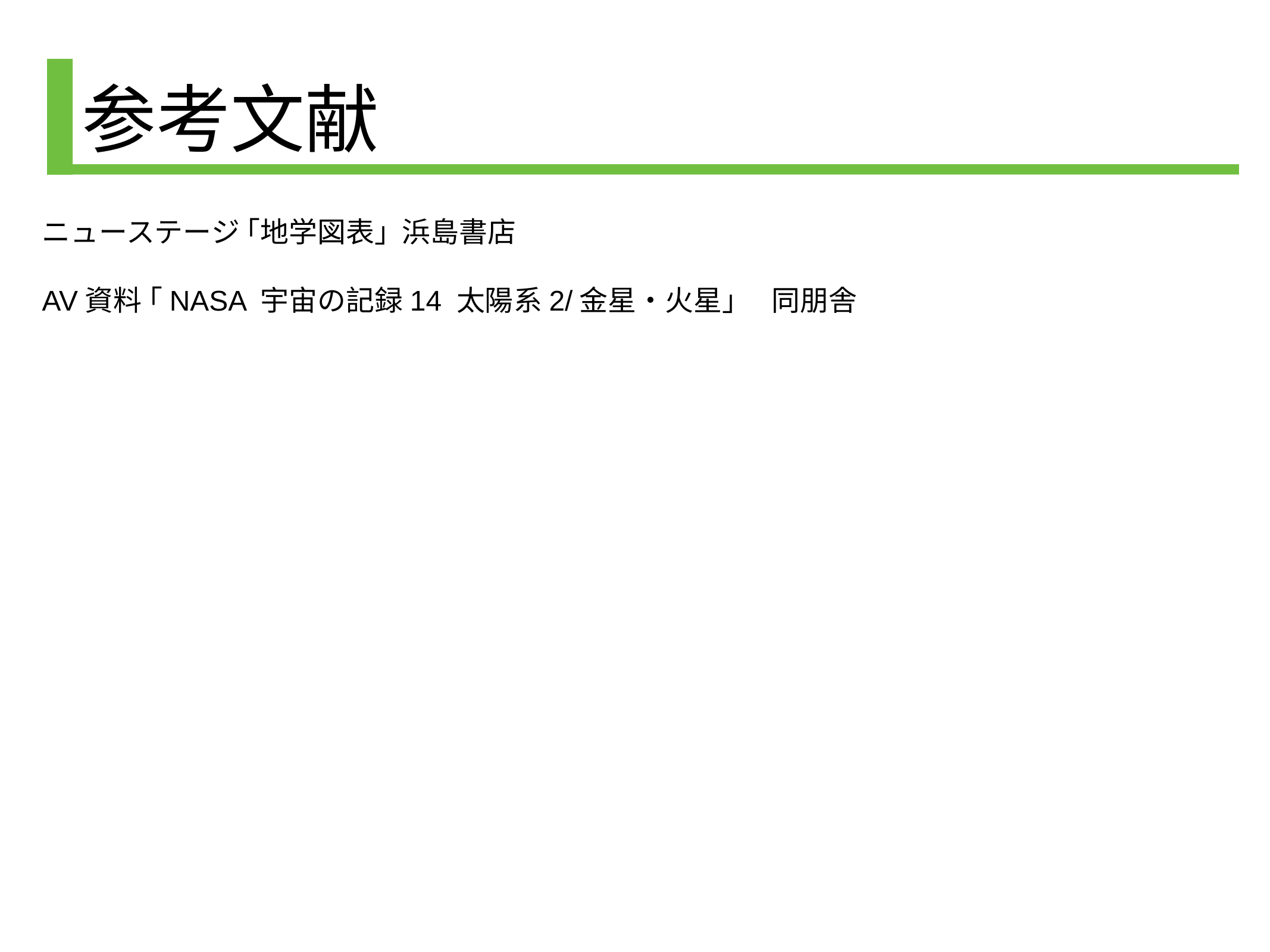

# 参考文献
ニューステージ ｢地学図表｣  浜島書店

AV資料 ｢NASA 宇宙の記録14 太陽系2/金星・火星｣ 　同朋舎